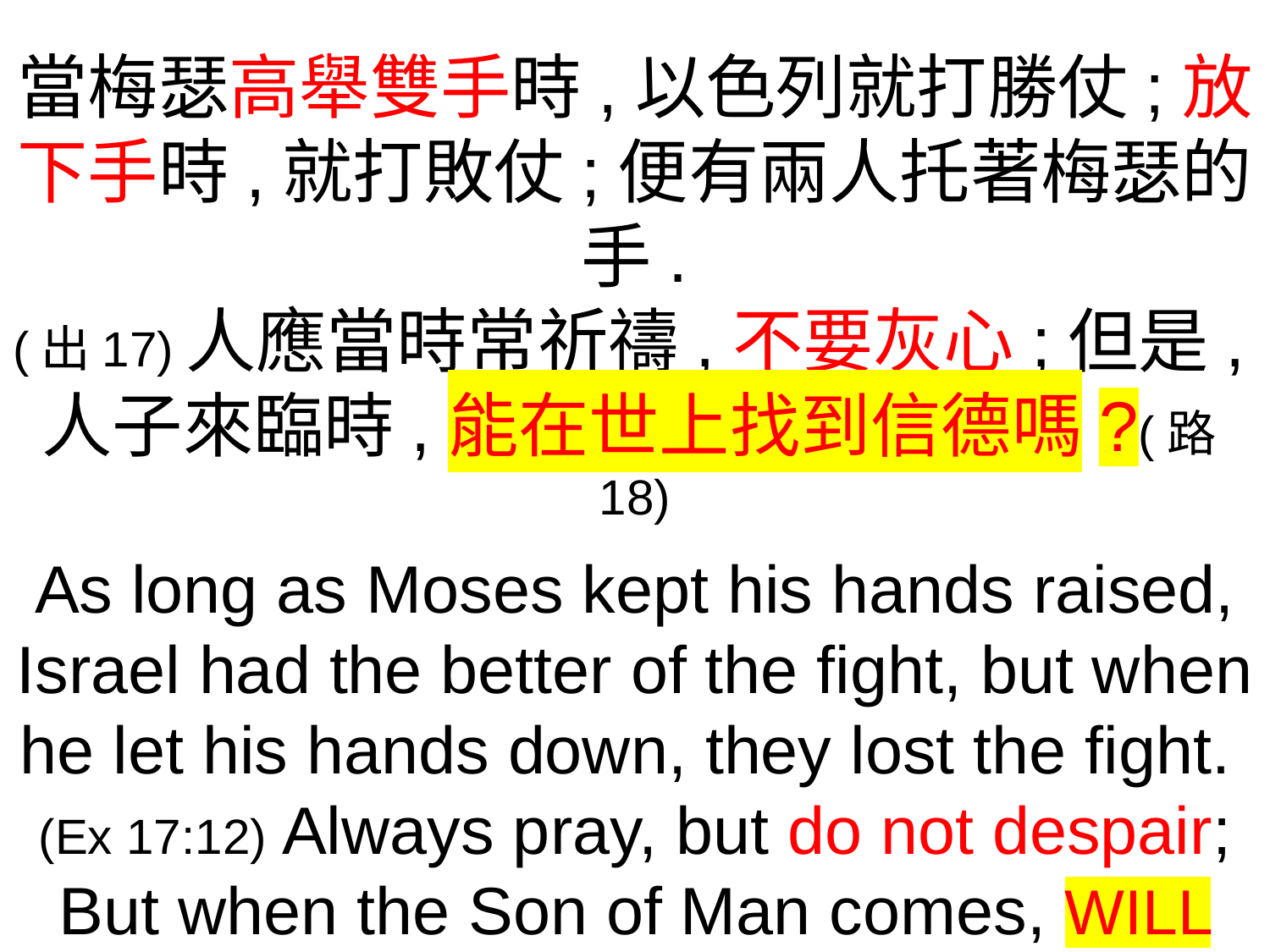

當梅瑟高舉雙手時,以色列就打勝仗;放下手時,就打敗仗;便有兩人托著梅瑟的手.
(出17)人應當時常祈禱,不要灰心;但是,人子來臨時,能在世上找到信德嗎?(路18)
As long as Moses kept his hands raised, Israel had the better of the fight, but when he let his hands down, they lost the fight.
(Ex 17:12) Always pray, but do not despair; But when the Son of Man comes, WILL HE FIND FAITH ON EARTH? (Lk 18:8)